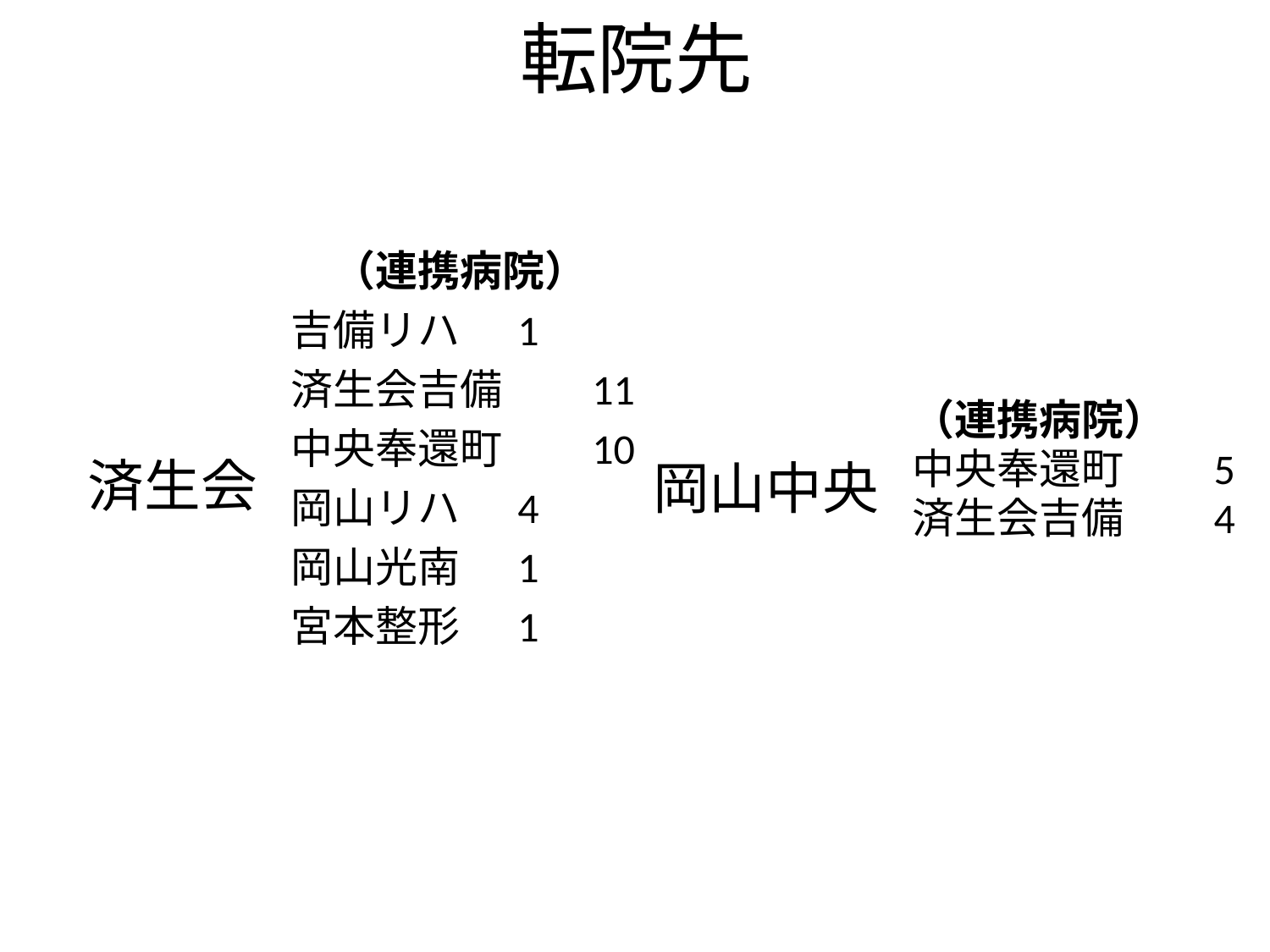

# 転院先
　（連携病院）
吉備リハ	　1
済生会吉備	11
中央奉還町	10
岡山リハ	　4
岡山光南	　1
宮本整形	　1
（連携病院）
中央奉還町	5
済生会吉備	4
済生会
岡山中央